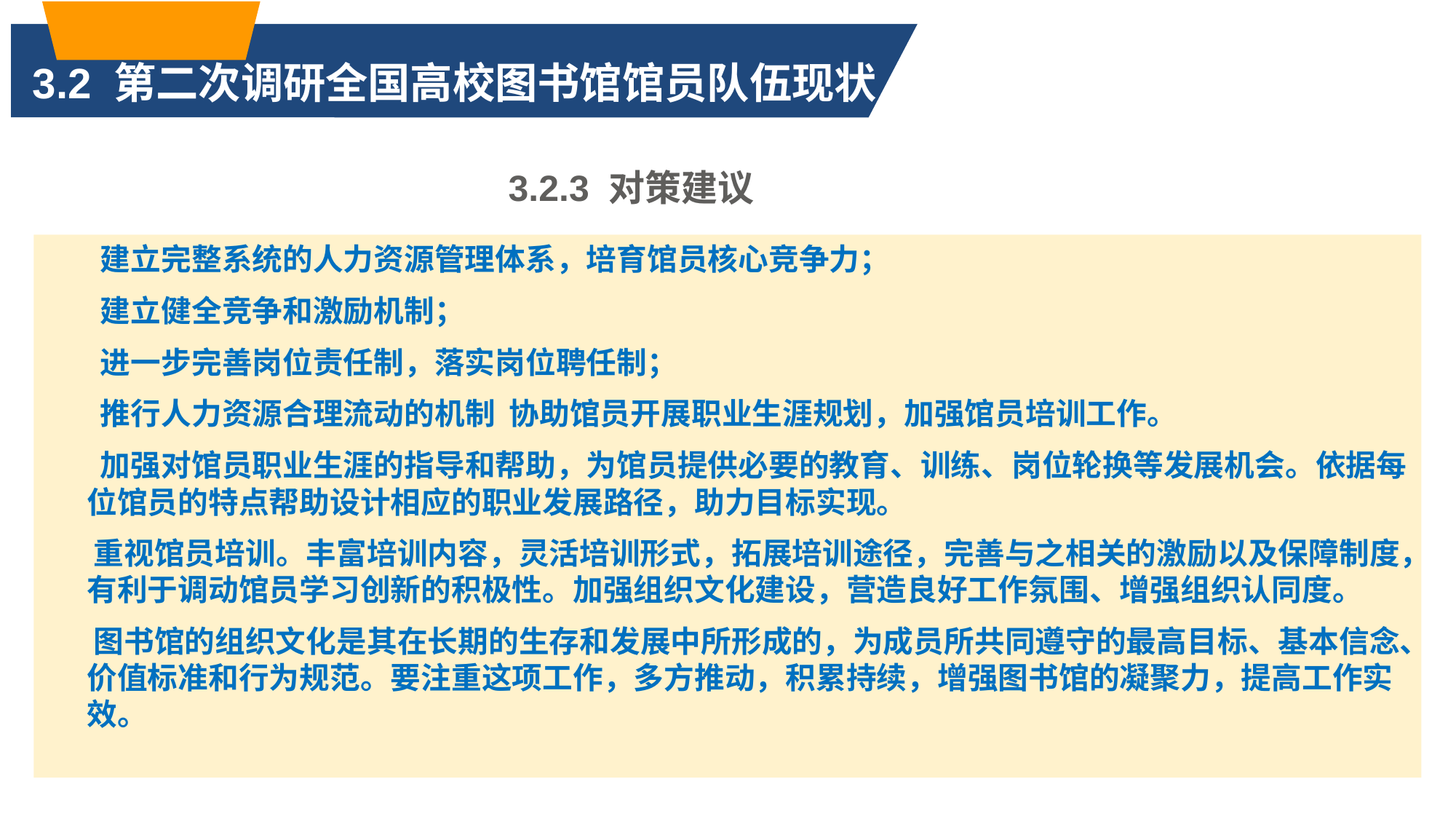

3.2 第二次调研全国高校图书馆馆员队伍现状
3.2.3 对策建议
       建立完整系统的人力资源管理体系，培育馆员核心竞争力；
       建立健全竞争和激励机制；
       进一步完善岗位责任制，落实岗位聘任制；
       推行人力资源合理流动的机制  协助馆员开展职业生涯规划，加强馆员培训工作。
       加强对馆员职业生涯的指导和帮助，为馆员提供必要的教育、训练、岗位轮换等发展机会。依据每位馆员的特点帮助设计相应的职业发展路径，助力目标实现。
      重视馆员培训。丰富培训内容，灵活培训形式，拓展培训途径，完善与之相关的激励以及保障制度，有利于调动馆员学习创新的积极性。加强组织文化建设，营造良好工作氛围、增强组织认同度。
      图书馆的组织文化是其在长期的生存和发展中所形成的，为成员所共同遵守的最高目标、基本信念、价值标准和行为规范。要注重这项工作，多方推动，积累持续，增强图书馆的凝聚力，提高工作实效。